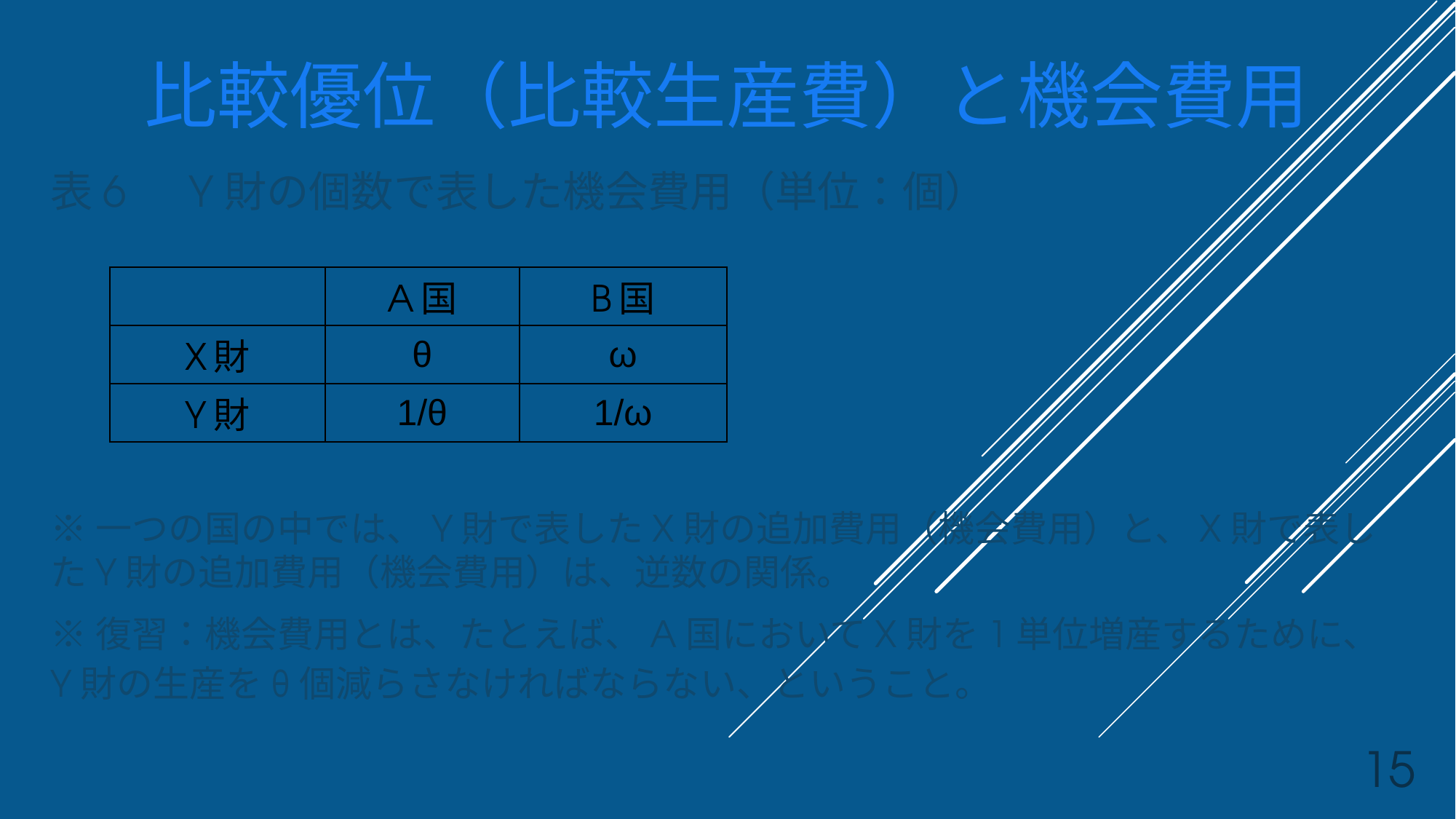

# 比較優位（比較生産費）と機会費用
表6　Y財の個数で表した機会費用（単位：個）

※一つの国の中では、Y財で表したX財の追加費用（機会費用）と、X財で表したY財の追加費用（機会費用）は、逆数の関係。
※復習：機会費用とは、たとえば、A国においてX財を1単位増産するために、Y財の生産をθ個減らさなければならない、ということ。
|  | A国 | B国 |
| --- | --- | --- |
| X財 | θ | ω |
| Y財 | 1/θ | 1/ω |
15